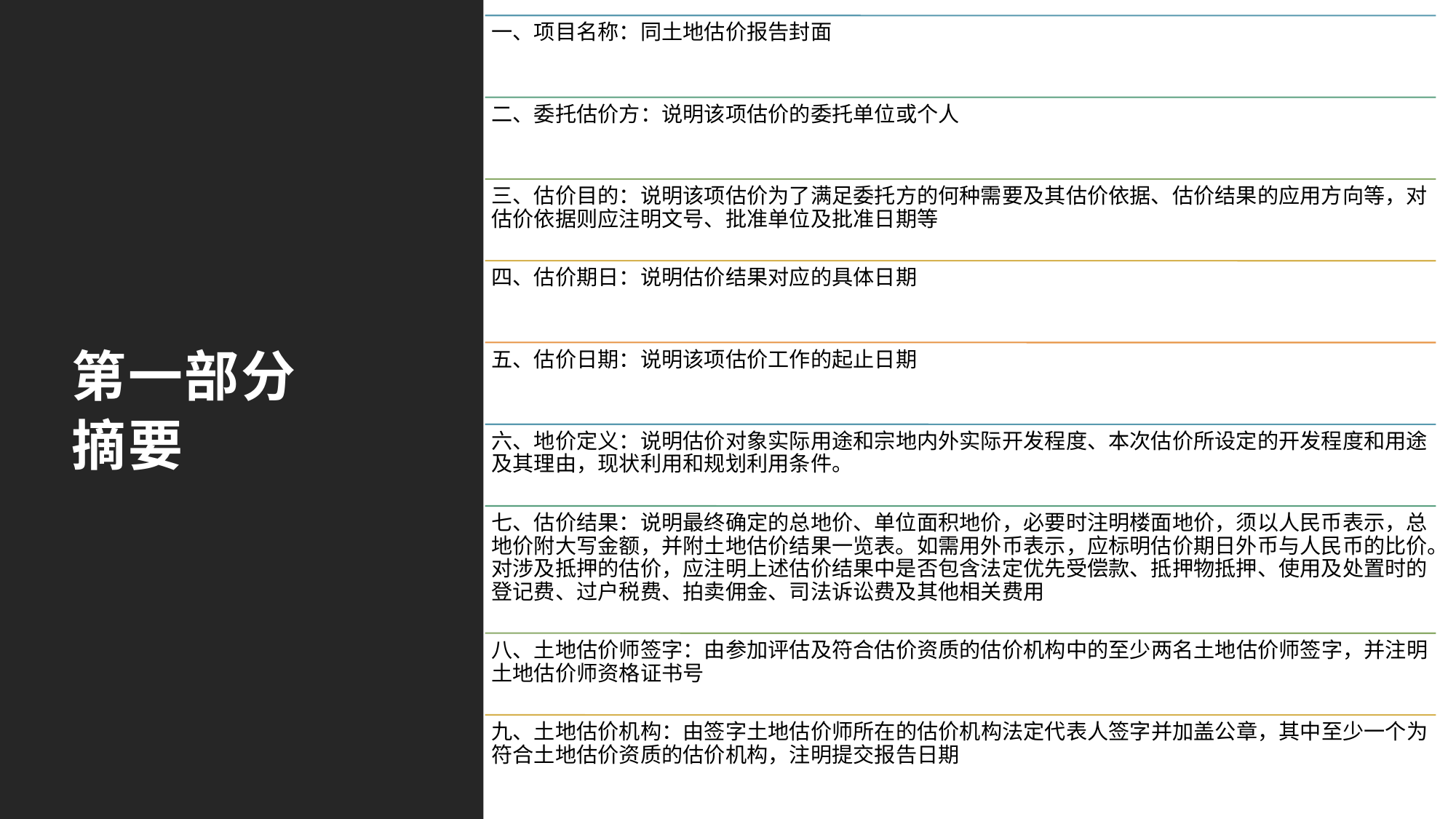

一、项目名称：同土地估价报告封面
二、委托估价方：说明该项估价的委托单位或个人
三、估价目的：说明该项估价为了满足委托方的何种需要及其估价依据、估价结果的应用方向等，对估价依据则应注明文号、批准单位及批准日期等
四、估价期日：说明估价结果对应的具体日期
五、估价日期：说明该项估价工作的起止日期
六、地价定义：说明估价对象实际用途和宗地内外实际开发程度、本次估价所设定的开发程度和用途及其理由，现状利用和规划利用条件。
七、估价结果：说明最终确定的总地价、单位面积地价，必要时注明楼面地价，须以人民币表示，总地价附大写金额，并附土地估价结果一览表。如需用外币表示，应标明估价期日外币与人民币的比价。对涉及抵押的估价，应注明上述估价结果中是否包含法定优先受偿款、抵押物抵押、使用及处置时的登记费、过户税费、拍卖佣金、司法诉讼费及其他相关费用
八、土地估价师签字：由参加评估及符合估价资质的估价机构中的至少两名土地估价师签字，并注明土地估价师资格证书号
九、土地估价机构：由签字土地估价师所在的估价机构法定代表人签字并加盖公章，其中至少一个为符合土地估价资质的估价机构，注明提交报告日期
第一部分  摘要